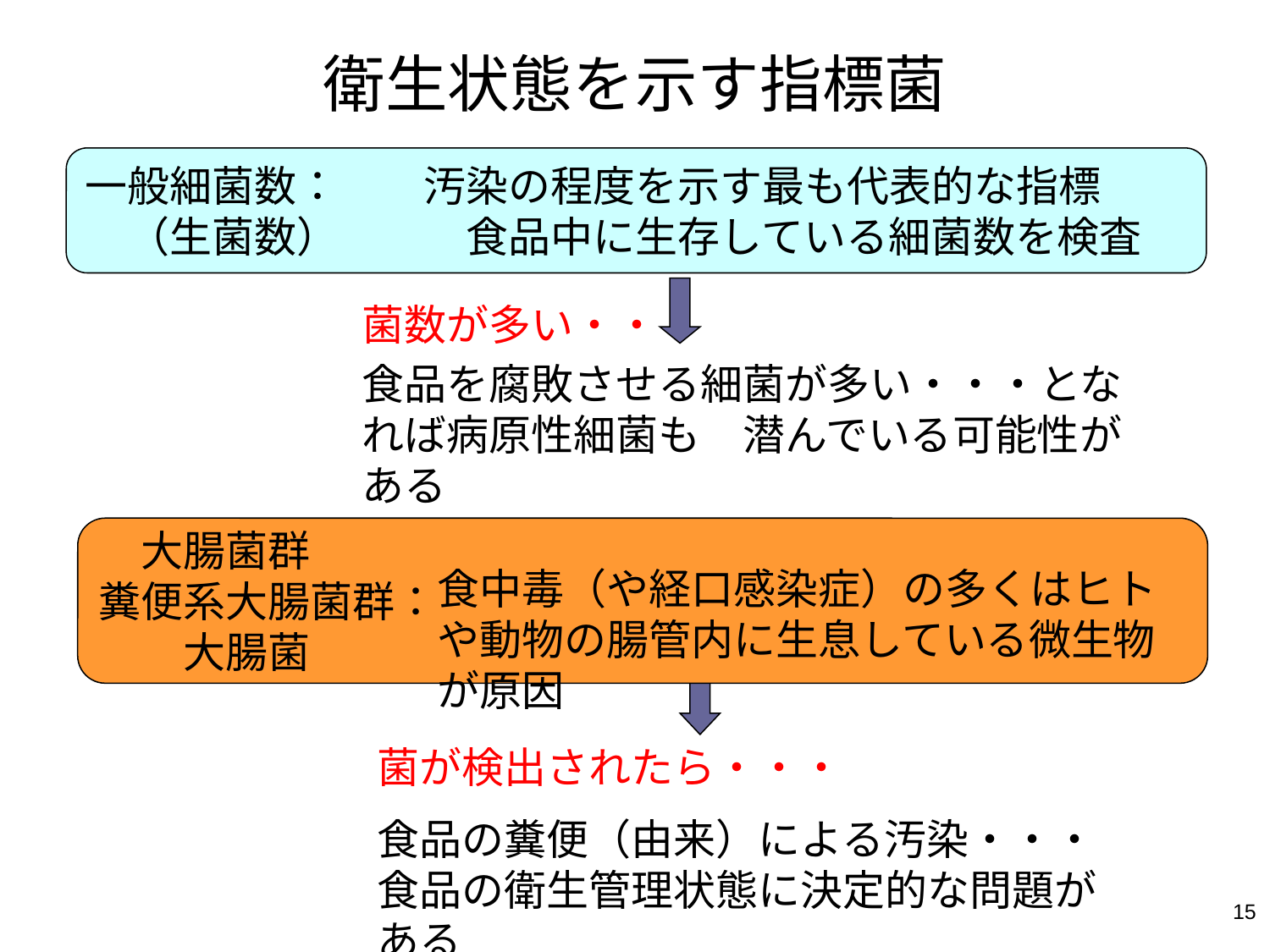

# 衛生状態を示す指標菌
一般細菌数：　　汚染の程度を示す最も代表的な指標
　（生菌数）　　　食品中に生存している細菌数を検査

菌数が多い・・・
食品を腐敗させる細菌が多い・・・となれば病原性細菌も　潜んでいる可能性がある
　大腸菌群
糞便系大腸菌群：
　　大腸菌
食中毒（や経口感染症）の多くはヒトや動物の腸管内に生息している微生物が原因

菌が検出されたら・・・
食品の糞便（由来）による汚染・・・食品の衛生管理状態に決定的な問題がある
15